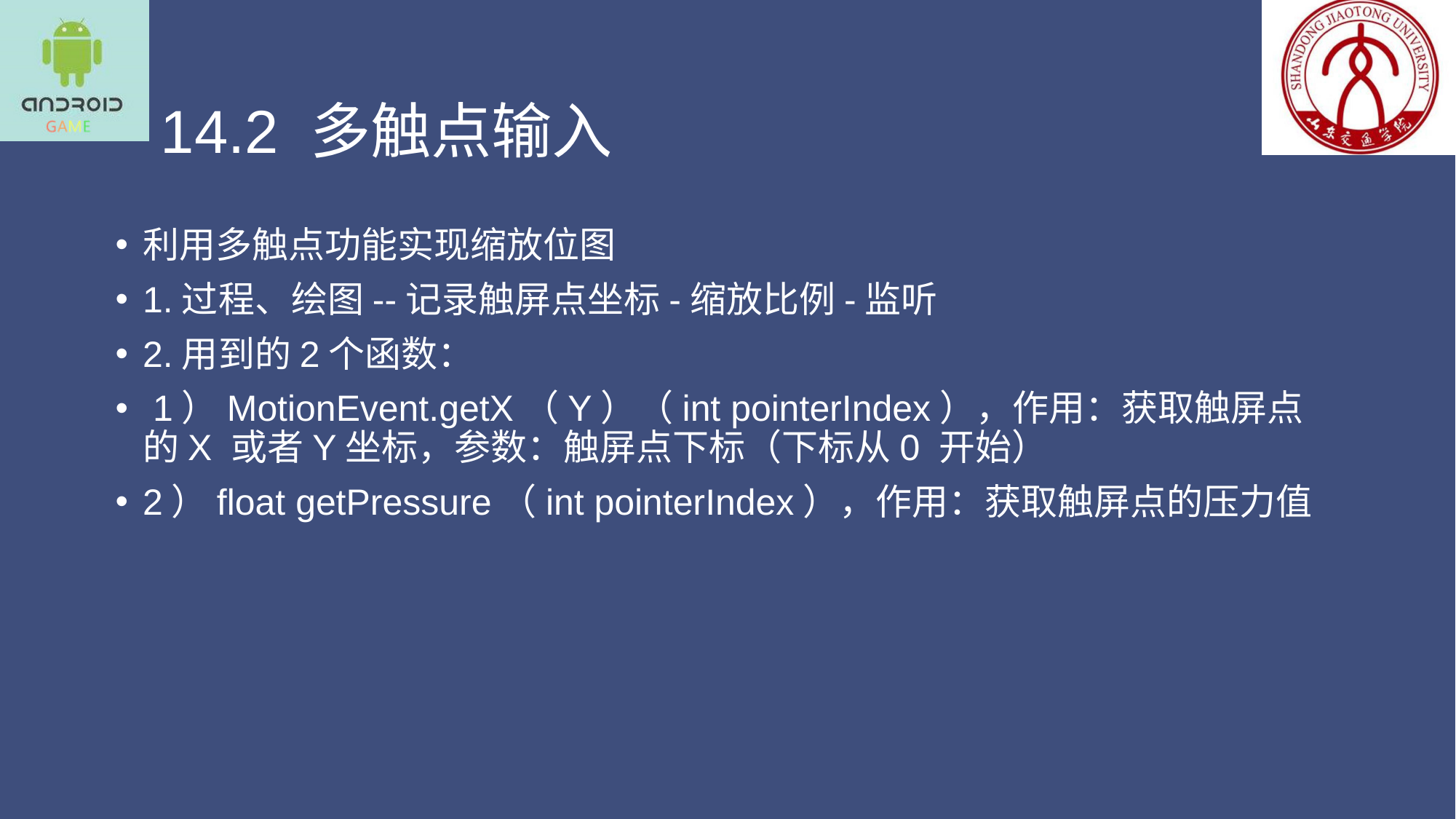

# 14.2 多触点输入
利用多触点功能实现缩放位图
1.过程、绘图--记录触屏点坐标-缩放比例-监听
2.用到的2个函数：
 1）MotionEvent.getX（Y）（int pointerIndex），作用：获取触屏点的X 或者Y坐标，参数：触屏点下标（下标从0 开始）
2）float getPressure（int pointerIndex），作用：获取触屏点的压力值